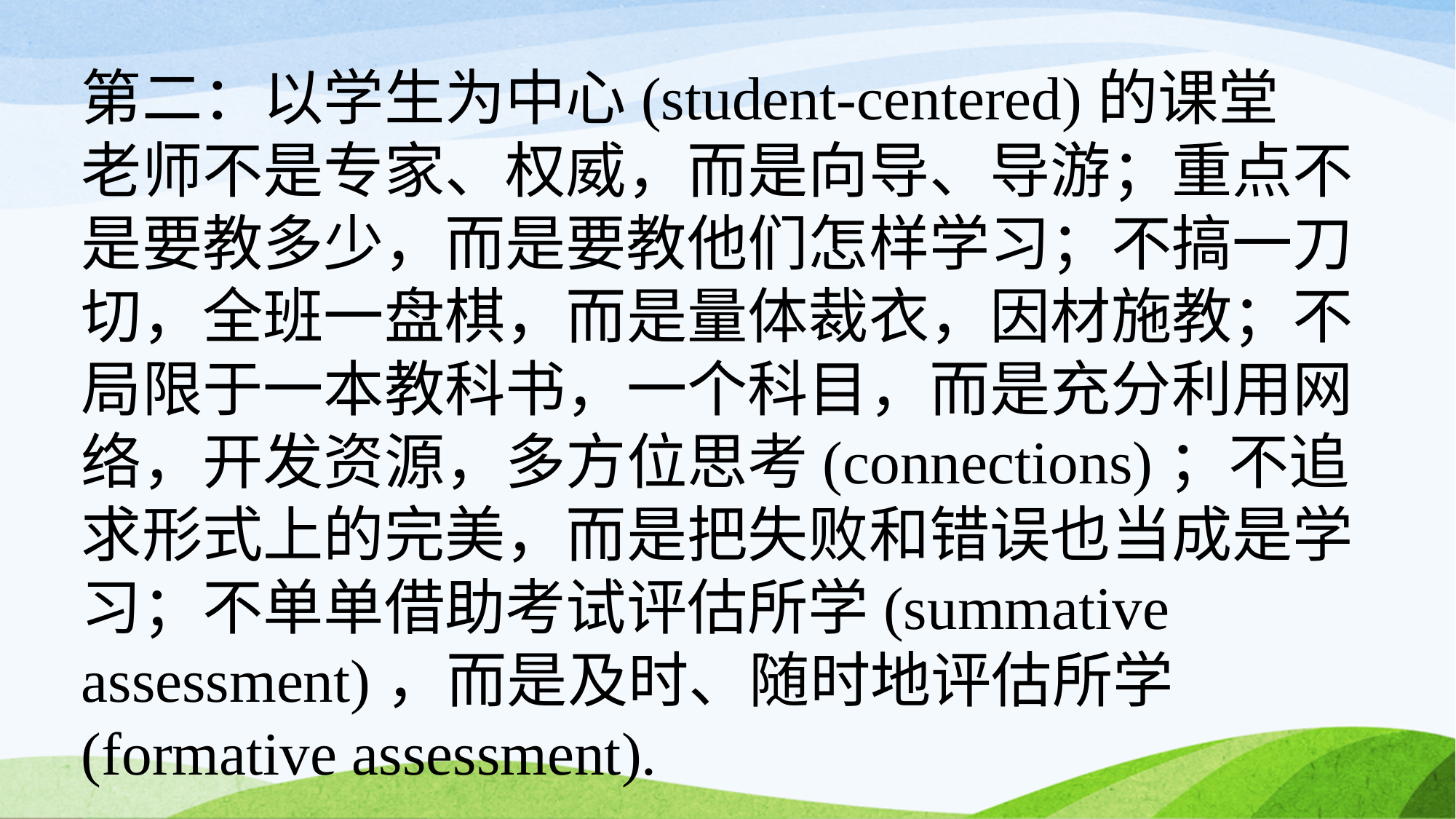

第二：以学生为中心(student-centered)的课堂
老师不是专家、权威，而是向导、导游；重点不是要教多少，而是要教他们怎样学习；不搞一刀切，全班一盘棋，而是量体裁衣，因材施教；不局限于一本教科书，一个科目，而是充分利用网络，开发资源，多方位思考(connections)；不追求形式上的完美，而是把失败和错误也当成是学习；不单单借助考试评估所学(summative assessment)，而是及时、随时地评估所学(formative assessment).